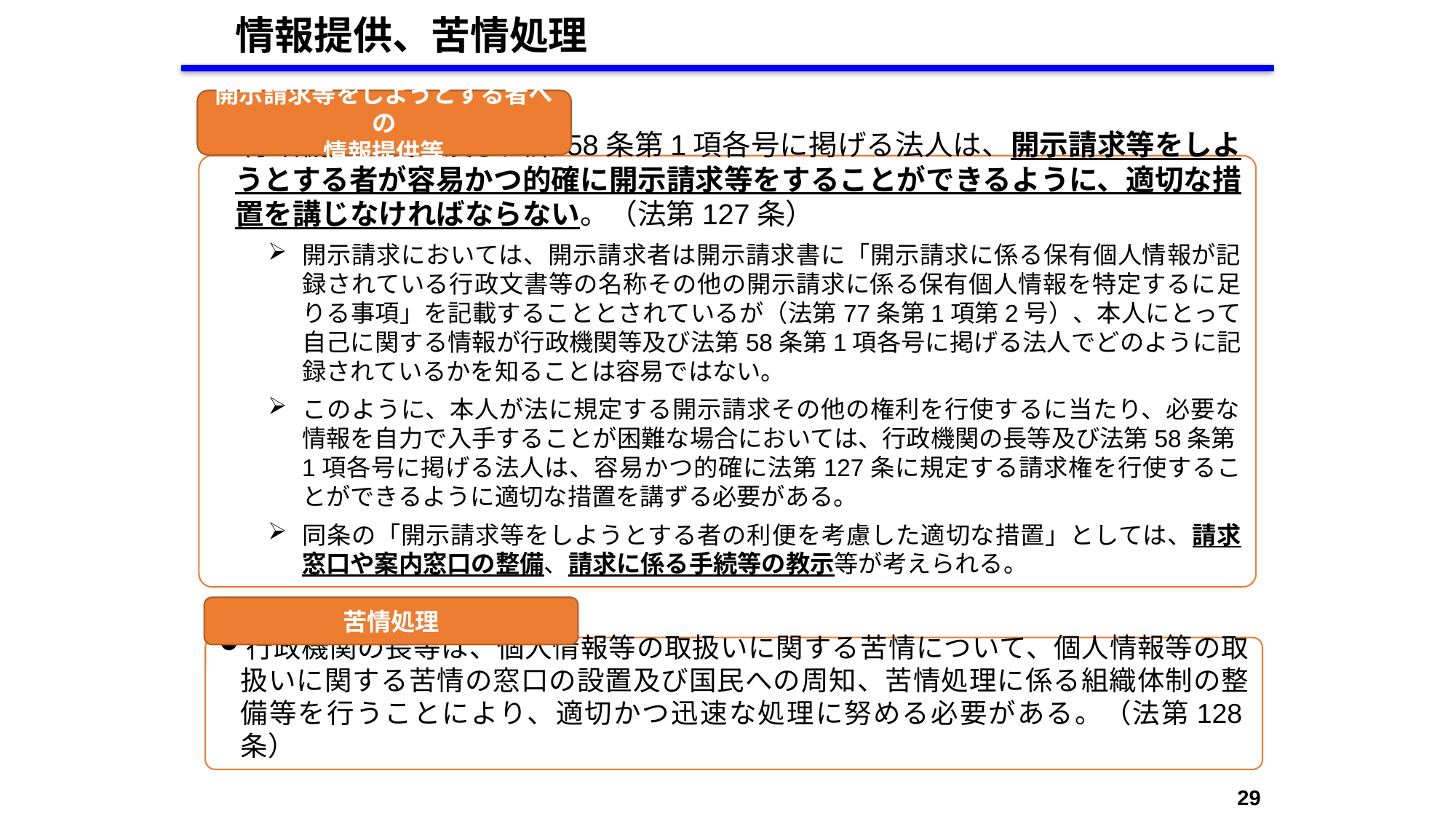

情報提供、苦情処理

開示請求等をしようとする者への
情報提供等
行政機関の長等及び法第58条第1項各号に掲げる法人は、開示請求等をしようとする者が容易かつ的確に開示請求等をすることができるように、適切な措置を講じなければならない。（法第127条）
開示請求においては、開示請求者は開示請求書に「開示請求に係る保有個人情報が記録されている行政文書等の名称その他の開示請求に係る保有個人情報を特定するに足りる事項」を記載することとされているが（法第77条第1項第2号）、本人にとって自己に関する情報が行政機関等及び法第58条第1項各号に掲げる法人でどのように記録されているかを知ることは容易ではない。
このように、本人が法に規定する開示請求その他の権利を行使するに当たり、必要な情報を自力で入手することが困難な場合においては、行政機関の長等及び法第58条第1項各号に掲げる法人は、容易かつ的確に法第127条に規定する請求権を行使することができるように適切な措置を講ずる必要がある。
同条の「開示請求等をしようとする者の利便を考慮した適切な措置」としては、請求窓口や案内窓口の整備、請求に係る手続等の教示等が考えられる。
苦情処理
行政機関の長等は、個人情報等の取扱いに関する苦情について、個人情報等の取扱いに関する苦情の窓口の設置及び国民への周知、苦情処理に係る組織体制の整備等を行うことにより、適切かつ迅速な処理に努める必要がある。（法第128条）
29